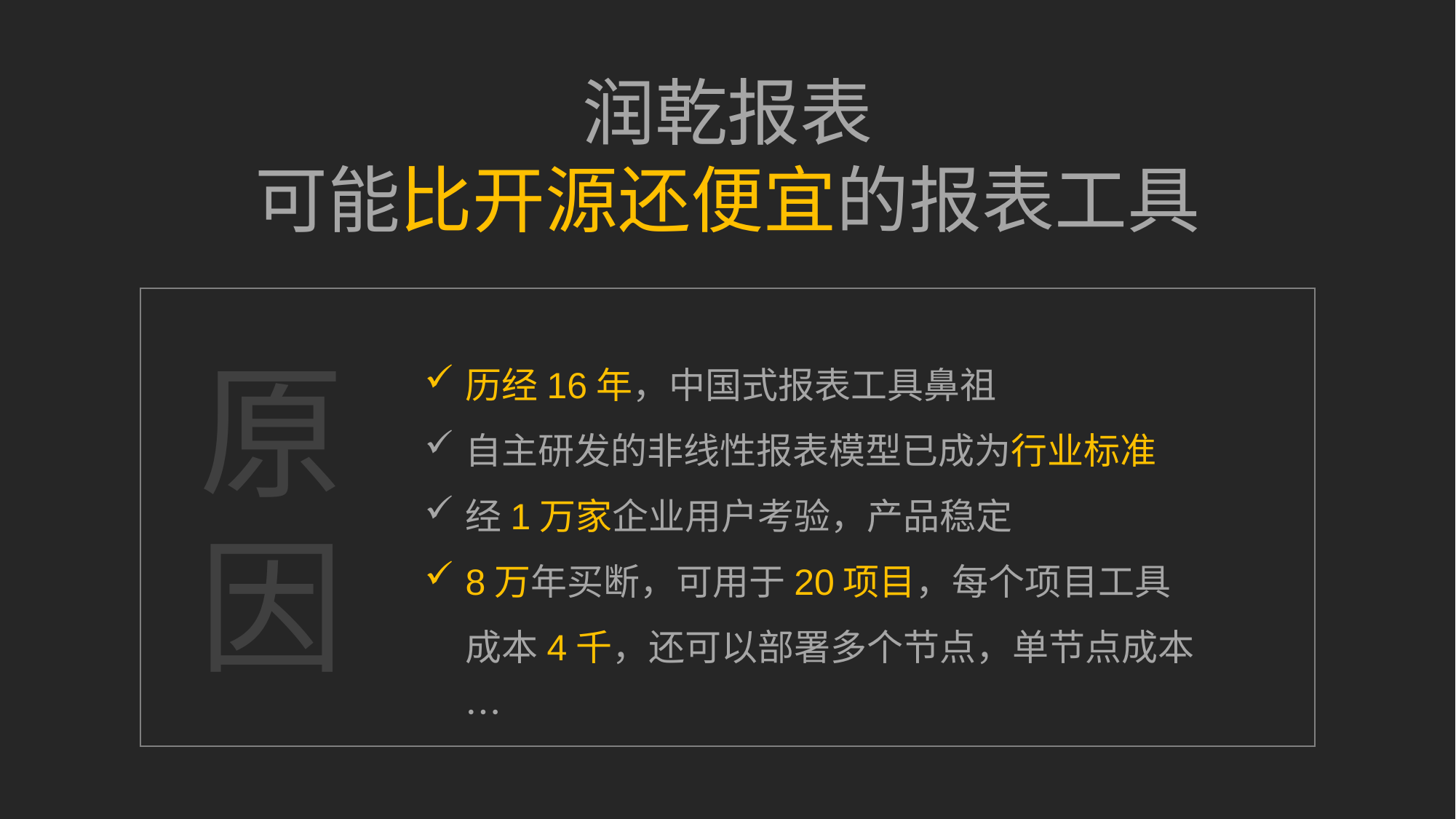

润乾报表
可能比开源还便宜的报表工具

原
因
历经16年，中国式报表工具鼻祖
自主研发的非线性报表模型已成为行业标准
经1万家企业用户考验，产品稳定
8万年买断，可用于20项目，每个项目工具成本4千，还可以部署多个节点，单节点成本…